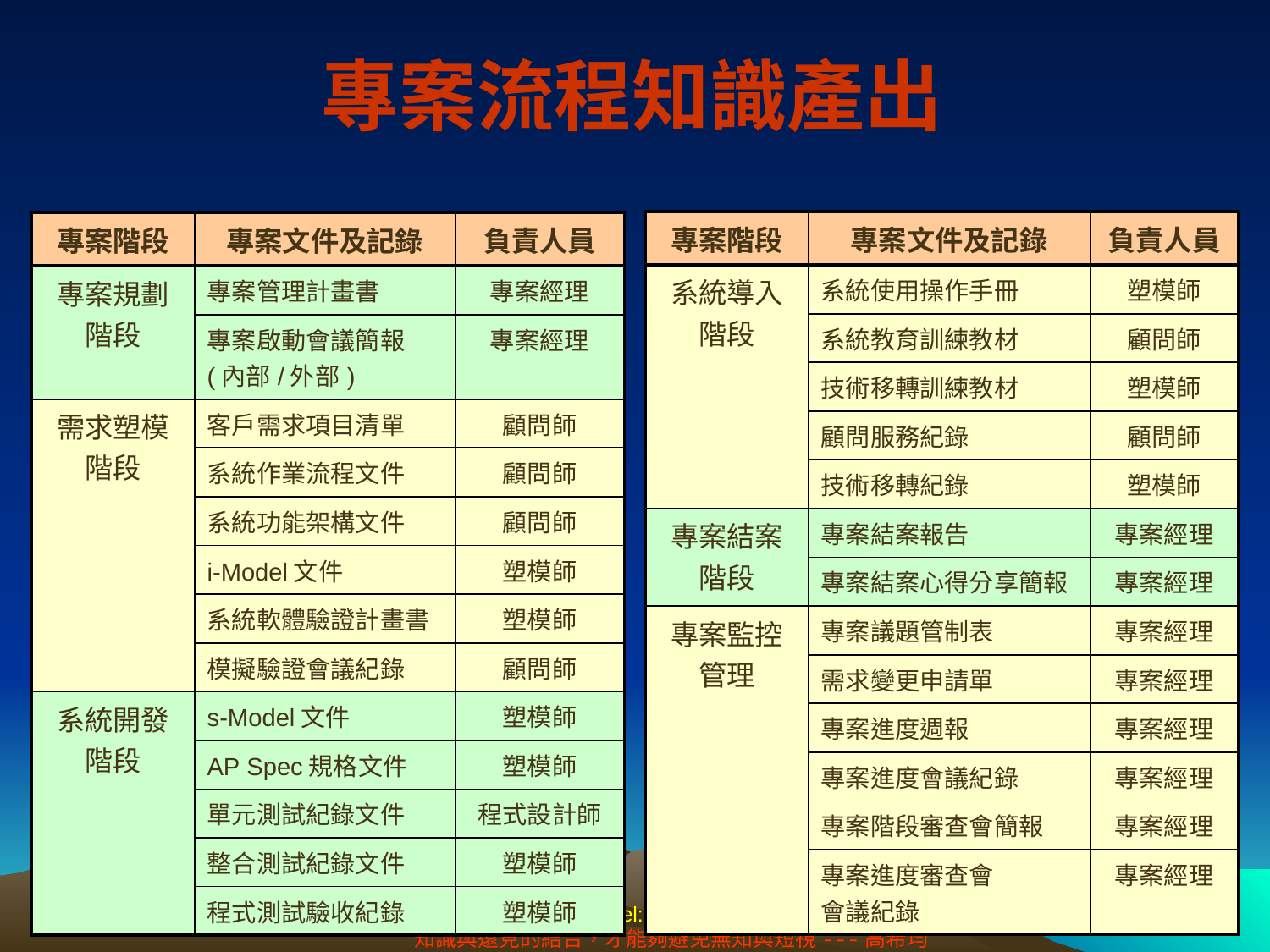

專案流程知識產出
| 專案階段 | 專案文件及記錄 | 負責人員 |
| --- | --- | --- |
| 系統導入 階段 | 系統使用操作手冊 | 塑模師 |
|  | 系統教育訓練教材 | 顧問師 |
|  | 技術移轉訓練教材 | 塑模師 |
|  | 顧問服務紀錄 | 顧問師 |
|  | 技術移轉紀錄 | 塑模師 |
| 專案結案 階段 | 專案結案報告 | 專案經理 |
|  | 專案結案心得分享簡報 | 專案經理 |
| 專案監控 管理 | 專案議題管制表 | 專案經理 |
|  | 需求變更申請單 | 專案經理 |
|  | 專案進度週報 | 專案經理 |
|  | 專案進度會議紀錄 | 專案經理 |
|  | 專案階段審查會簡報 | 專案經理 |
|  | 專案進度審查會 會議紀錄 | 專案經理 |
| 專案階段 | 專案文件及記錄 | 負責人員 |
| --- | --- | --- |
| 專案規劃 階段 | 專案管理計畫書 | 專案經理 |
|  | 專案啟動會議簡報 (內部/外部) | 專案經理 |
| 需求塑模 階段 | 客戶需求項目清單 | 顧問師 |
|  | 系統作業流程文件 | 顧問師 |
|  | 系統功能架構文件 | 顧問師 |
|  | i-Model文件 | 塑模師 |
|  | 系統軟體驗證計畫書 | 塑模師 |
|  | 模擬驗證會議紀錄 | 顧問師 |
| 系統開發 階段 | s-Model文件 | 塑模師 |
|  | AP Spec規格文件 | 塑模師 |
|  | 單元測試紀錄文件 | 程式設計師 |
|  | 整合測試紀錄文件 | 塑模師 |
|  | 程式測試驗收紀錄 | 塑模師 |
4/53